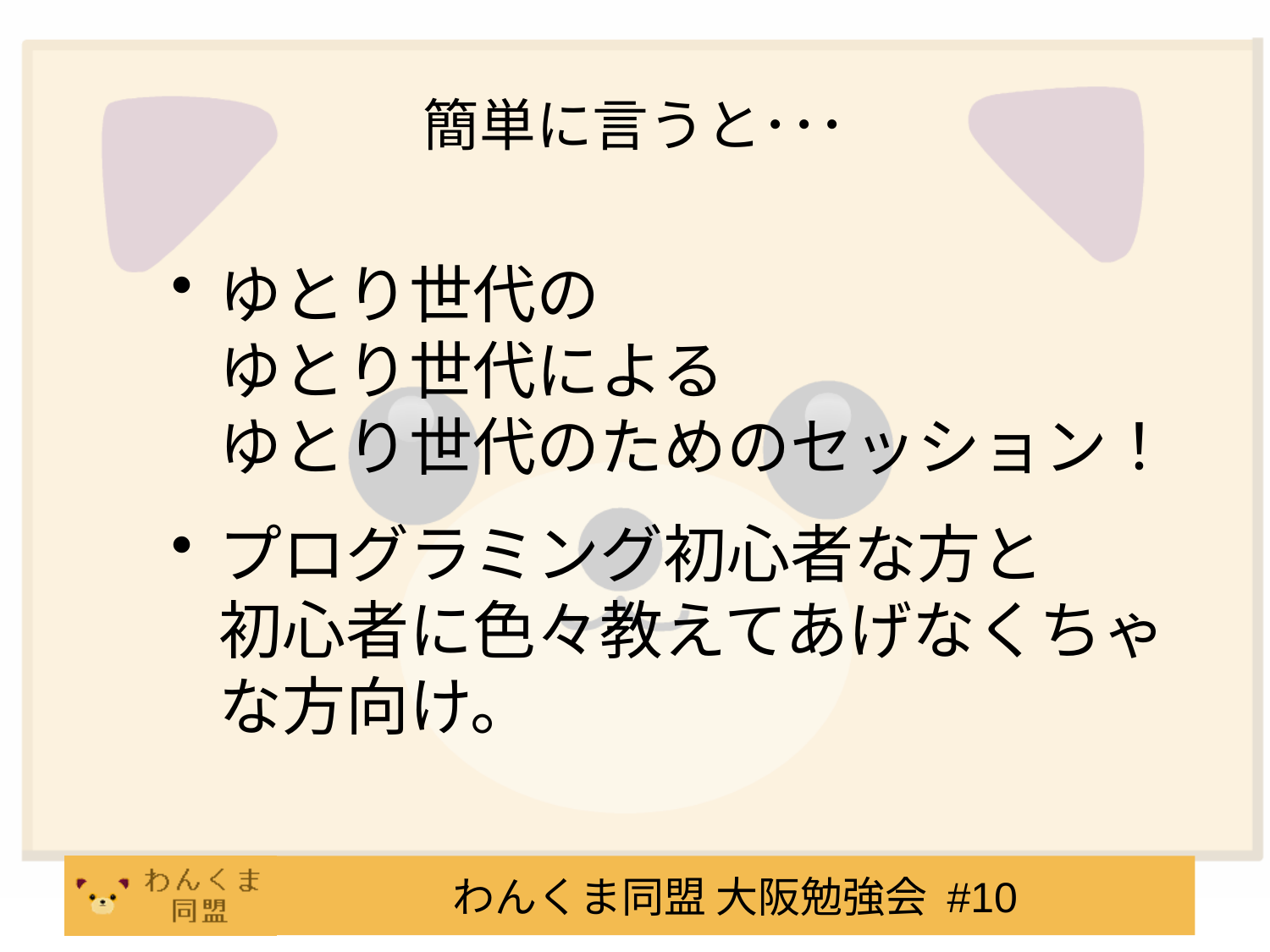

# 簡単に言うと･･･
ゆとり世代の
ゆとり世代による
ゆとり世代のためのセッション！
プログラミング初心者な方と
初心者に色々教えてあげなくちゃな方向け。